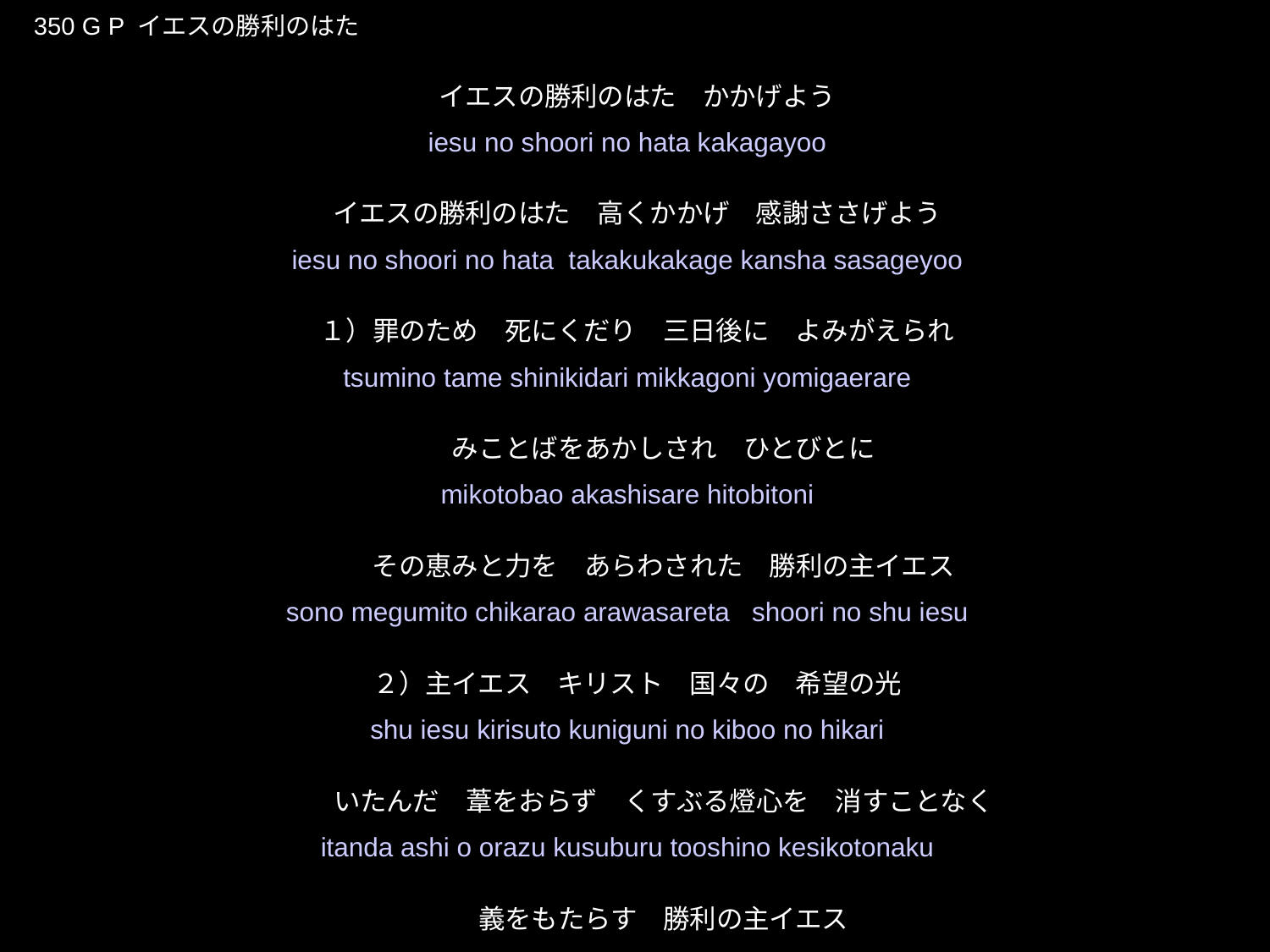

いえすのしょうりのはた
★P
350 G P イエスの勝利のはた
イエスの勝利のはた　かかげよう
イエスの勝利のはた　高くかかげ　感謝ささげよう
１）罪のため　死にくだり　三日後に　よみがえられ
　　みことばをあかしされ　ひとびとに
　　その恵みと力を　あらわされた　勝利の主イエス
２）主イエス　キリスト　国々の　希望の光
　　いたんだ　葦をおらず　くすぶる燈心を　消すことなく
　　義をもたらす　勝利の主イエス
★５
iesu no shoori no hata kakagayoo
iesu no shoori no hata  takakukakage kansha sasageyoo
tsumino tame shinikidari mikkagoni yomigaerare
mikotobao akashisare hitobitoni
sono megumito chikarao arawasareta   shoori no shu iesu
shu iesu kirisuto kuniguni no kiboo no hikari
itanda ashi o orazu kusuburu tooshino kesikotonaku
gi o motarasu shoori no shu iesu